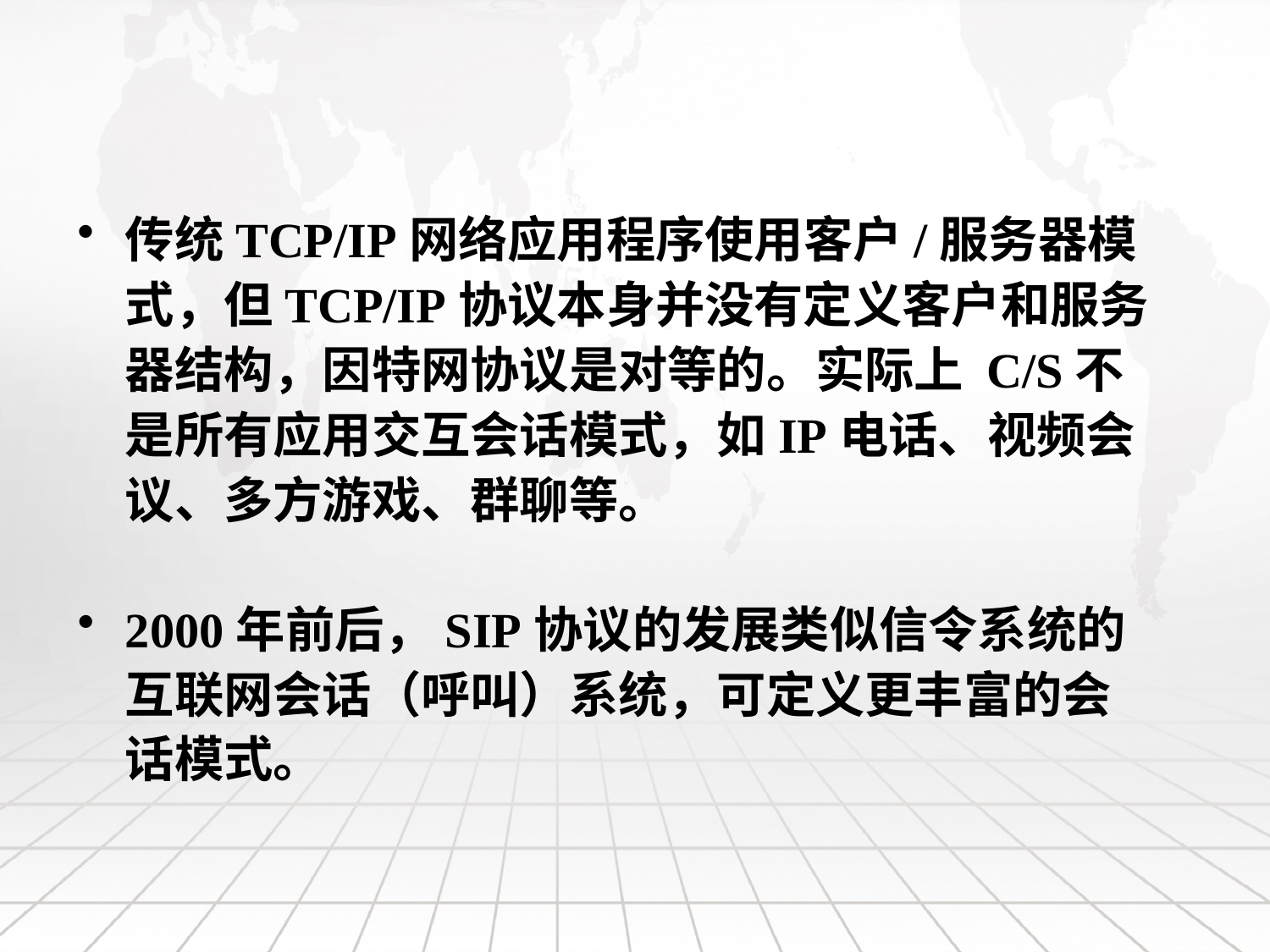

传统TCP/IP网络应用程序使用客户/服务器模式，但TCP/IP协议本身并没有定义客户和服务器结构，因特网协议是对等的。实际上 C/S不是所有应用交互会话模式，如IP电话、视频会议、多方游戏、群聊等。
2000年前后，SIP协议的发展类似信令系统的互联网会话（呼叫）系统，可定义更丰富的会话模式。